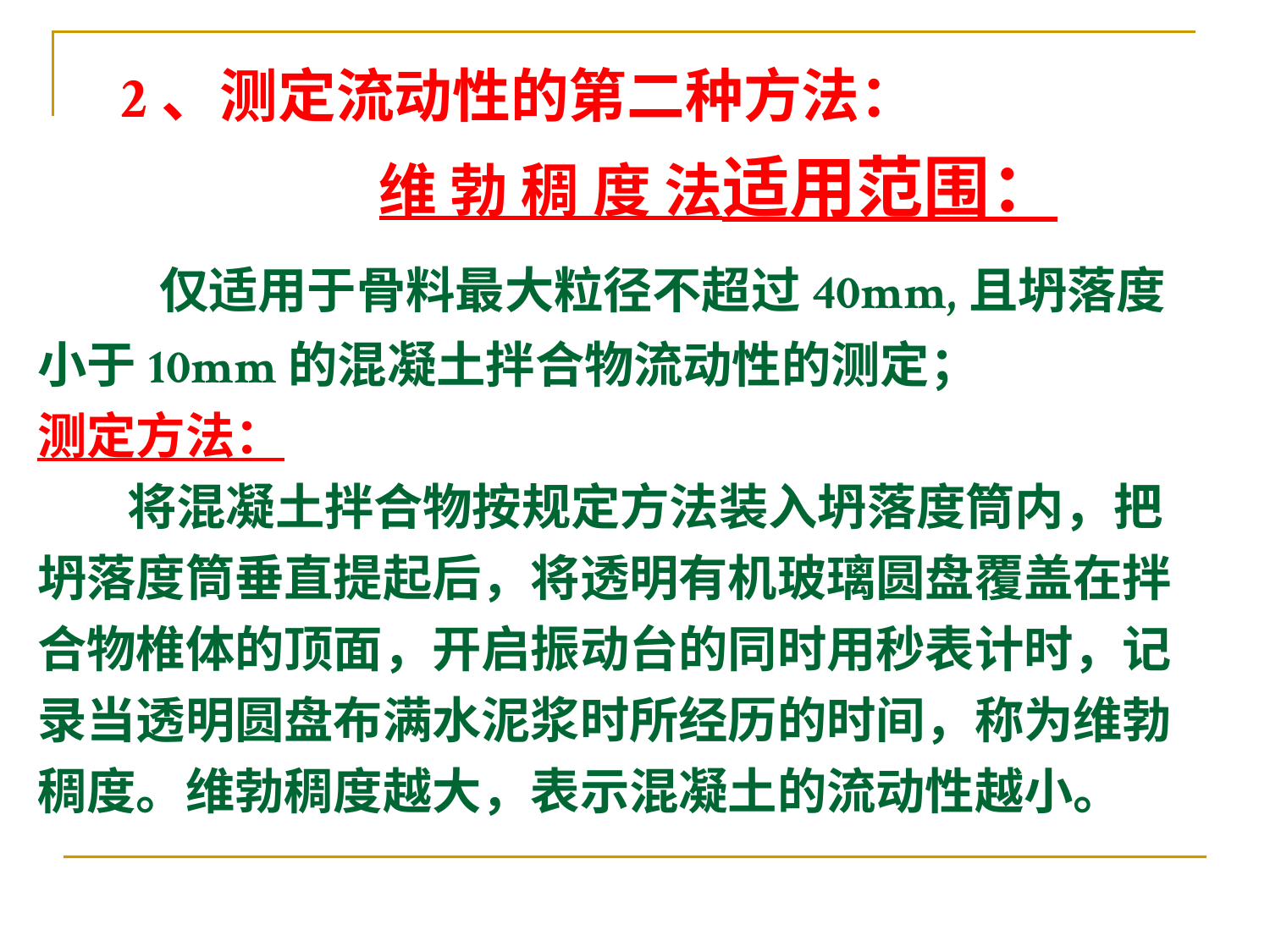

# 2、测定流动性的第二种方法： 维 勃 稠 度 法适用范围： 仅适用于骨料最大粒径不超过40mm,且坍落度小于10mm的混凝土拌合物流动性的测定； 测定方法： 将混凝土拌合物按规定方法装入坍落度筒内，把坍落度筒垂直提起后，将透明有机玻璃圆盘覆盖在拌合物椎体的顶面，开启振动台的同时用秒表计时，记录当透明圆盘布满水泥浆时所经历的时间，称为维勃稠度。维勃稠度越大，表示混凝土的流动性越小。